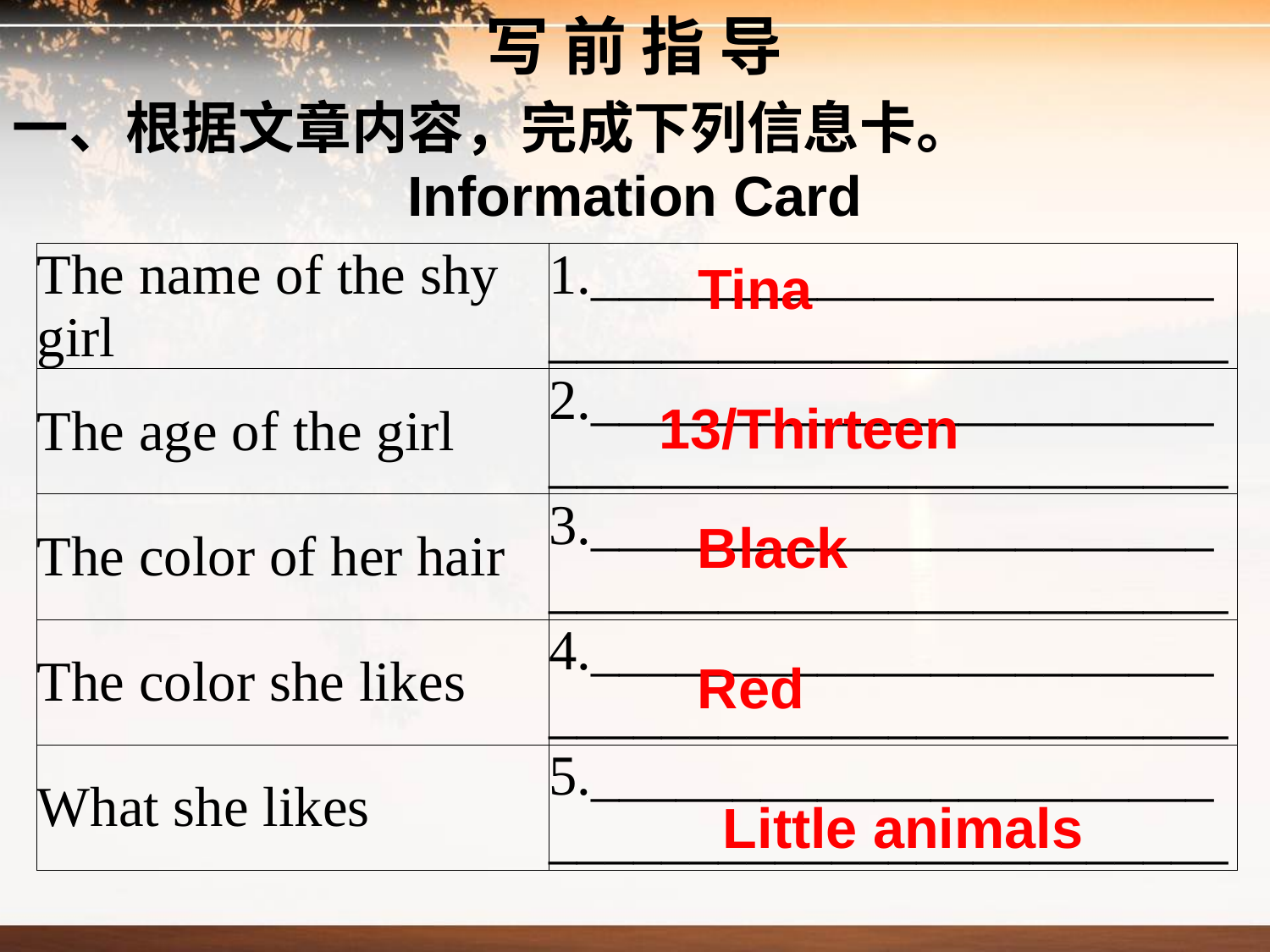

写 前 指 导
一、根据文章内容，完成下列信息卡。
Information Card
| The name of the shy girl | 1.\_\_\_\_\_\_\_\_\_\_\_\_\_\_\_\_\_\_\_\_\_\_\_\_\_\_\_\_\_\_\_\_\_\_\_\_\_\_\_\_\_\_\_\_\_\_ |
| --- | --- |
| The age of the girl | 2.\_\_\_\_\_\_\_\_\_\_\_\_\_\_\_\_\_\_\_\_\_\_\_\_\_\_\_\_\_\_\_\_\_\_\_\_\_\_\_\_\_\_\_\_\_\_ |
| The color of her hair | 3.\_\_\_\_\_\_\_\_\_\_\_\_\_\_\_\_\_\_\_\_\_\_\_\_\_\_\_\_\_\_\_\_\_\_\_\_\_\_\_\_\_\_\_\_\_\_ |
| The color she likes | 4.\_\_\_\_\_\_\_\_\_\_\_\_\_\_\_\_\_\_\_\_\_\_\_\_\_\_\_\_\_\_\_\_\_\_\_\_\_\_\_\_\_\_\_\_\_\_ |
| What she likes | 5.\_\_\_\_\_\_\_\_\_\_\_\_\_\_\_\_\_\_\_\_\_\_\_\_\_\_\_\_\_\_\_\_\_\_\_\_\_\_\_\_\_\_\_\_\_\_ |
Tina
13/Thirteen
Black
Red
 Little animals